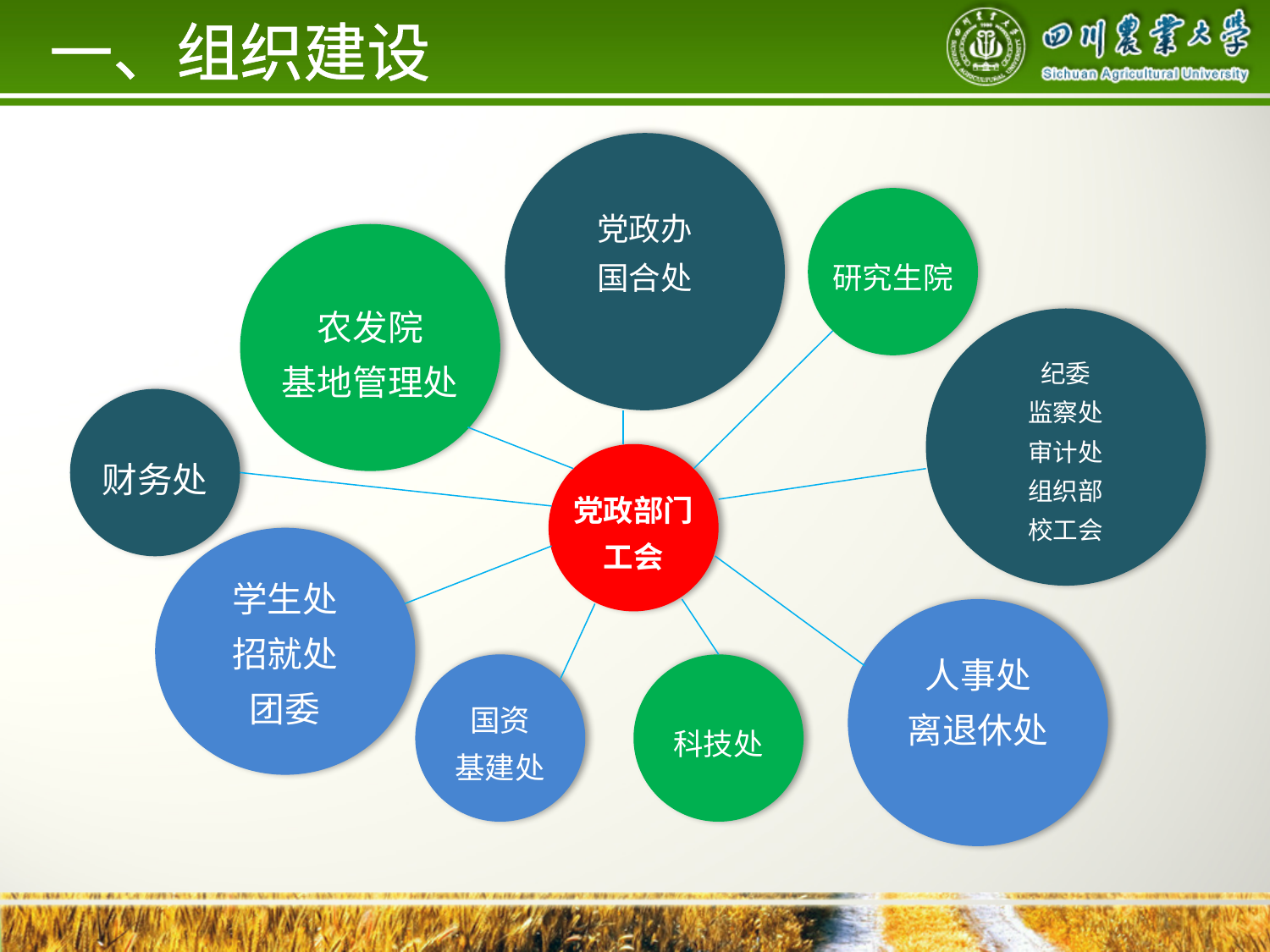

一、组织建设
党政办
国合处

研究生院
农发院
基地管理处
纪委
监察处
审计处
组织部
校工会

财务处
党政部门工会
学生处
招就处
团委

人事处
离退休处

国资
基建处
科技处